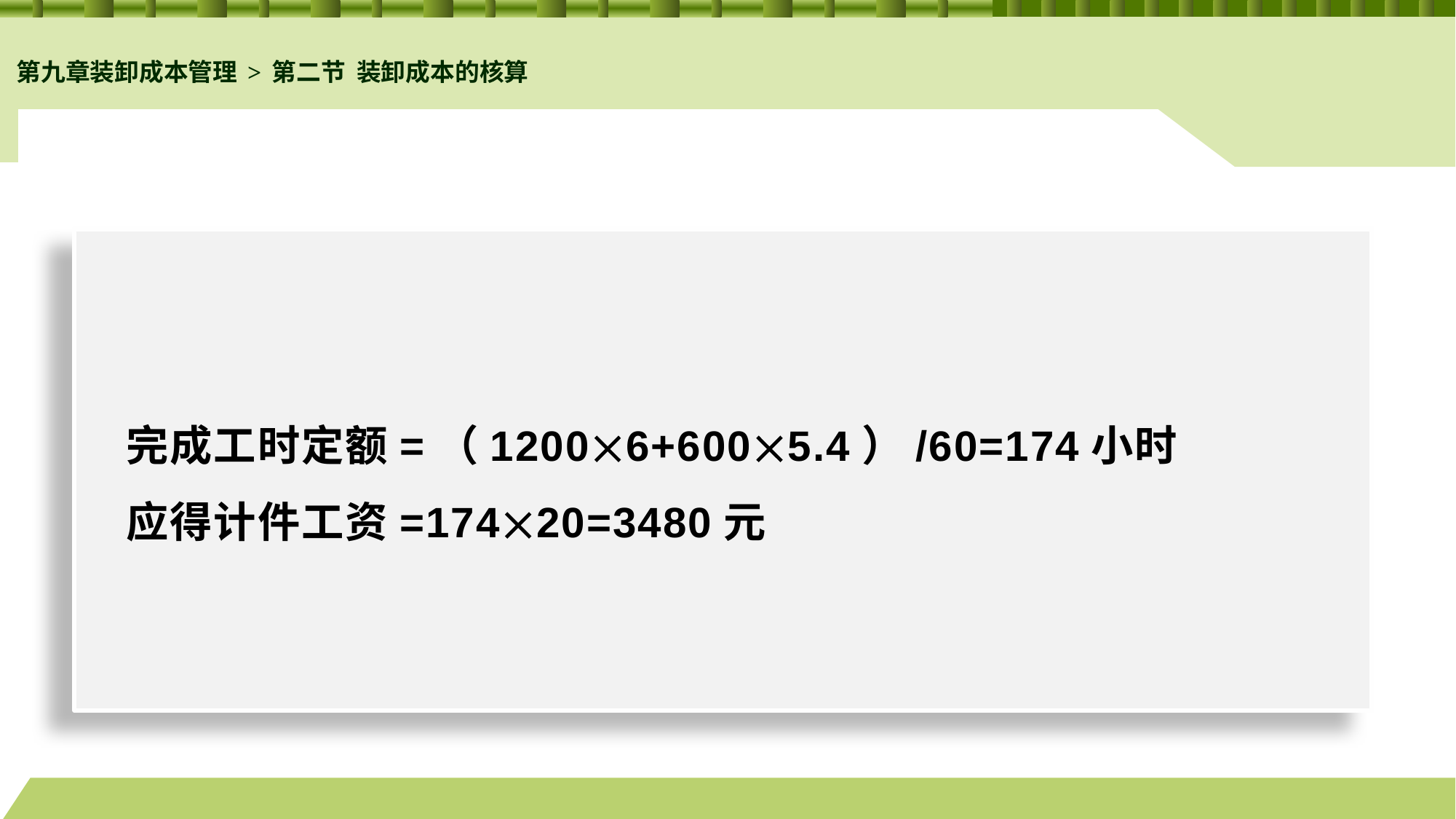

第九章装卸成本管理>第二节  装卸成本的核算
#
完成工时定额=（1200×6+600×5.4）/60=174小时
应得计件工资=174×20=3480元